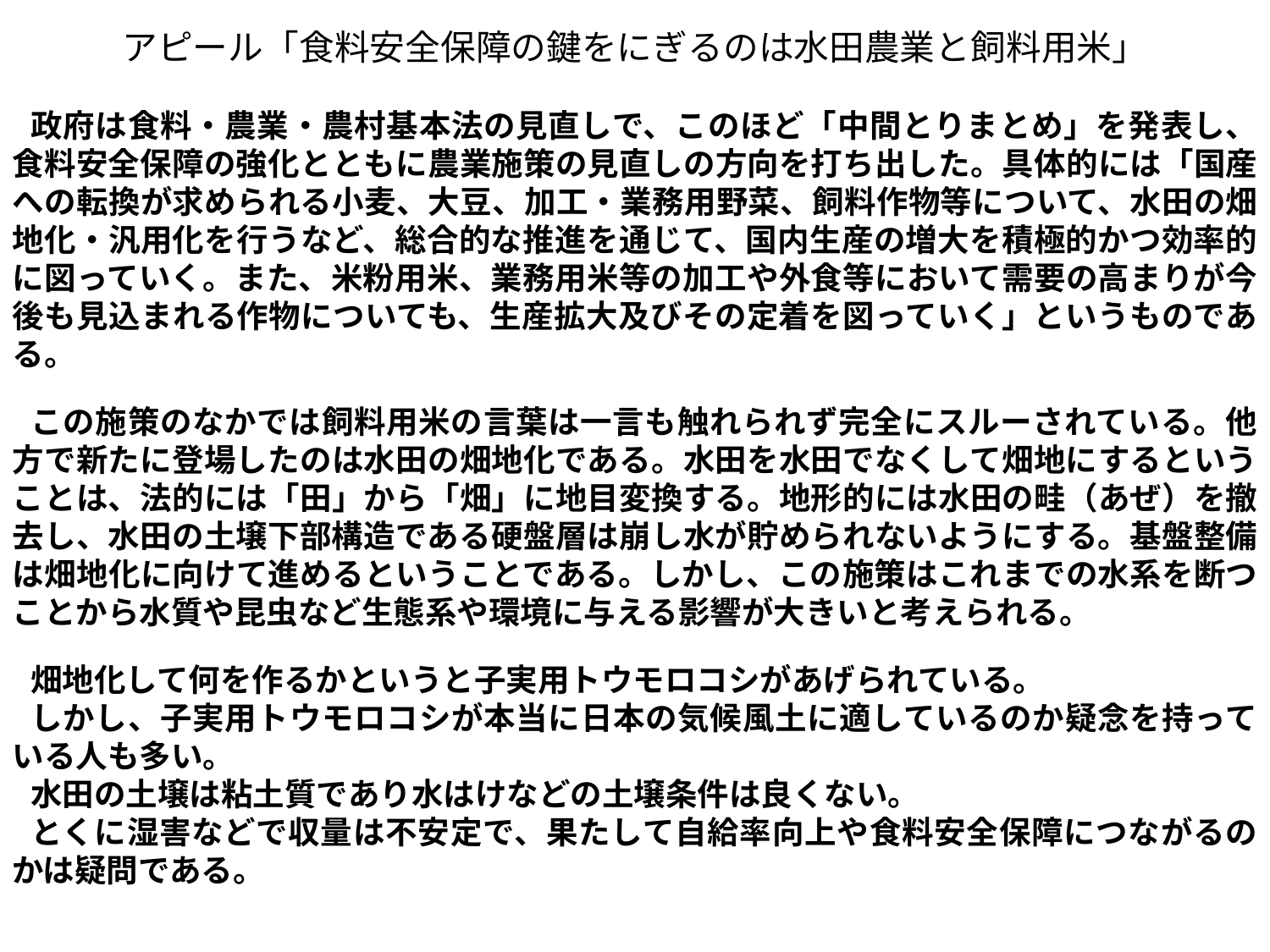

アピール「食料安全保障の鍵をにぎるのは水田農業と飼料用米」

政府は食料・農業・農村基本法の見直しで、このほど「中間とりまとめ」を発表し、食料安全保障の強化とともに農業施策の見直しの方向を打ち出した。具体的には「国産への転換が求められる小麦、大豆、加工・業務用野菜、飼料作物等について、水田の畑地化・汎用化を行うなど、総合的な推進を通じて、国内生産の増大を積極的かつ効率的に図っていく。また、米粉用米、業務用米等の加工や外食等において需要の高まりが今後も見込まれる作物についても、生産拡大及びその定着を図っていく」というものである。

この施策のなかでは飼料用米の言葉は一言も触れられず完全にスルーされている。他方で新たに登場したのは水田の畑地化である。水田を水田でなくして畑地にするということは、法的には「田」から「畑」に地目変換する。地形的には水田の畦（あぜ）を撤去し、水田の土壌下部構造である硬盤層は崩し水が貯められないようにする。基盤整備は畑地化に向けて進めるということである。しかし、この施策はこれまでの水系を断つことから水質や昆虫など生態系や環境に与える影響が大きいと考えられる。

畑地化して何を作るかというと子実用トウモロコシがあげられている。
しかし、子実用トウモロコシが本当に日本の気候風土に適しているのか疑念を持っている人も多い。
水田の土壌は粘土質であり水はけなどの土壌条件は良くない。
とくに湿害などで収量は不安定で、果たして自給率向上や食料安全保障につながるのかは疑問である。